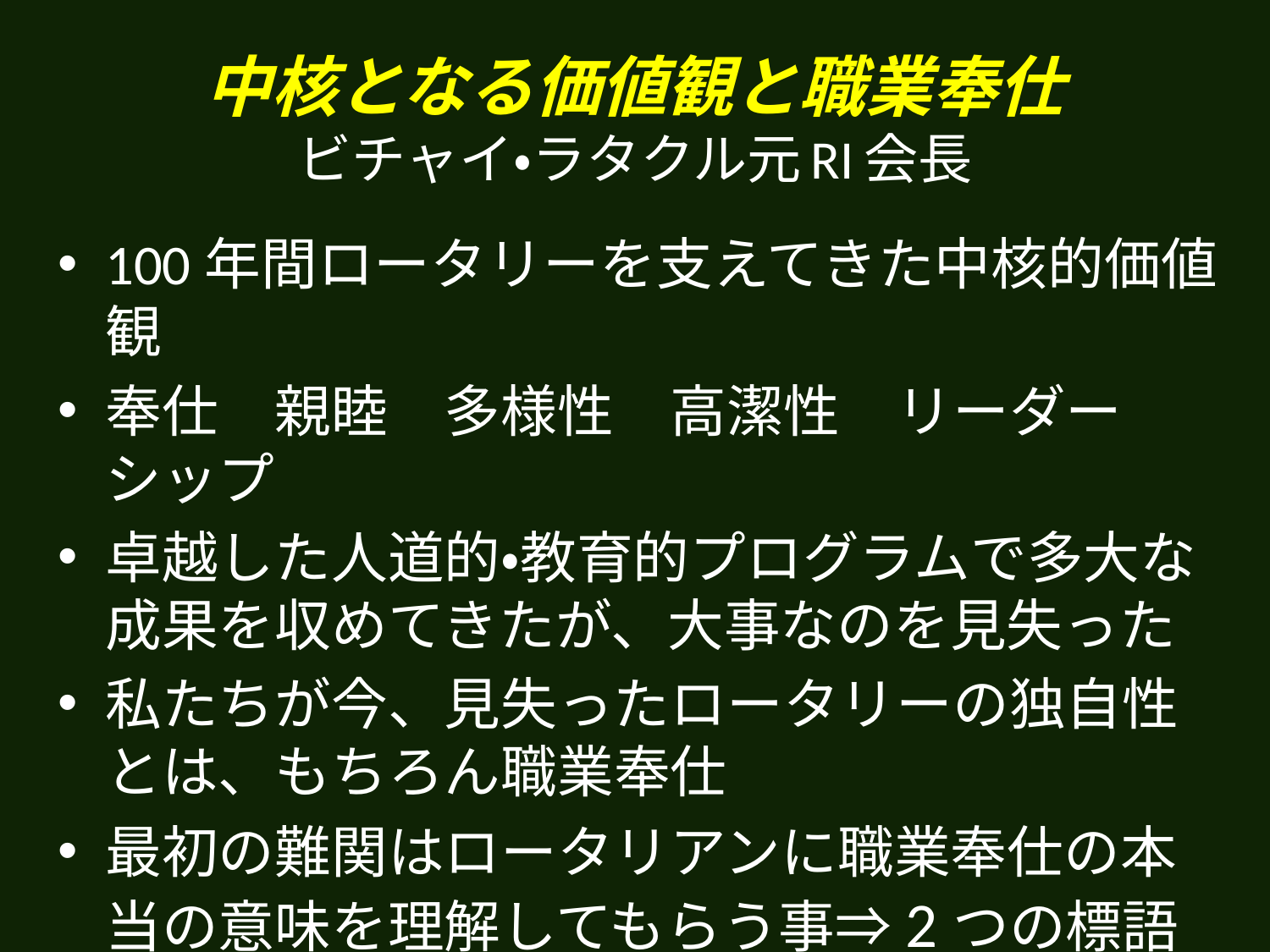

# 中核となる価値観と職業奉仕 ビチャイ・ラタクル元RI会長
100年間ロータリーを支えてきた中核的価値観
奉仕　親睦　多様性　高潔性　リーダーシップ
卓越した人道的・教育的プログラムで多大な成果を収めてきたが、大事なのを見失った
私たちが今、見失ったロータリーの独自性とは、もちろん職業奉仕
最初の難関はロータリアンに職業奉仕の本当の意味を理解してもらう事⇒2つの標語